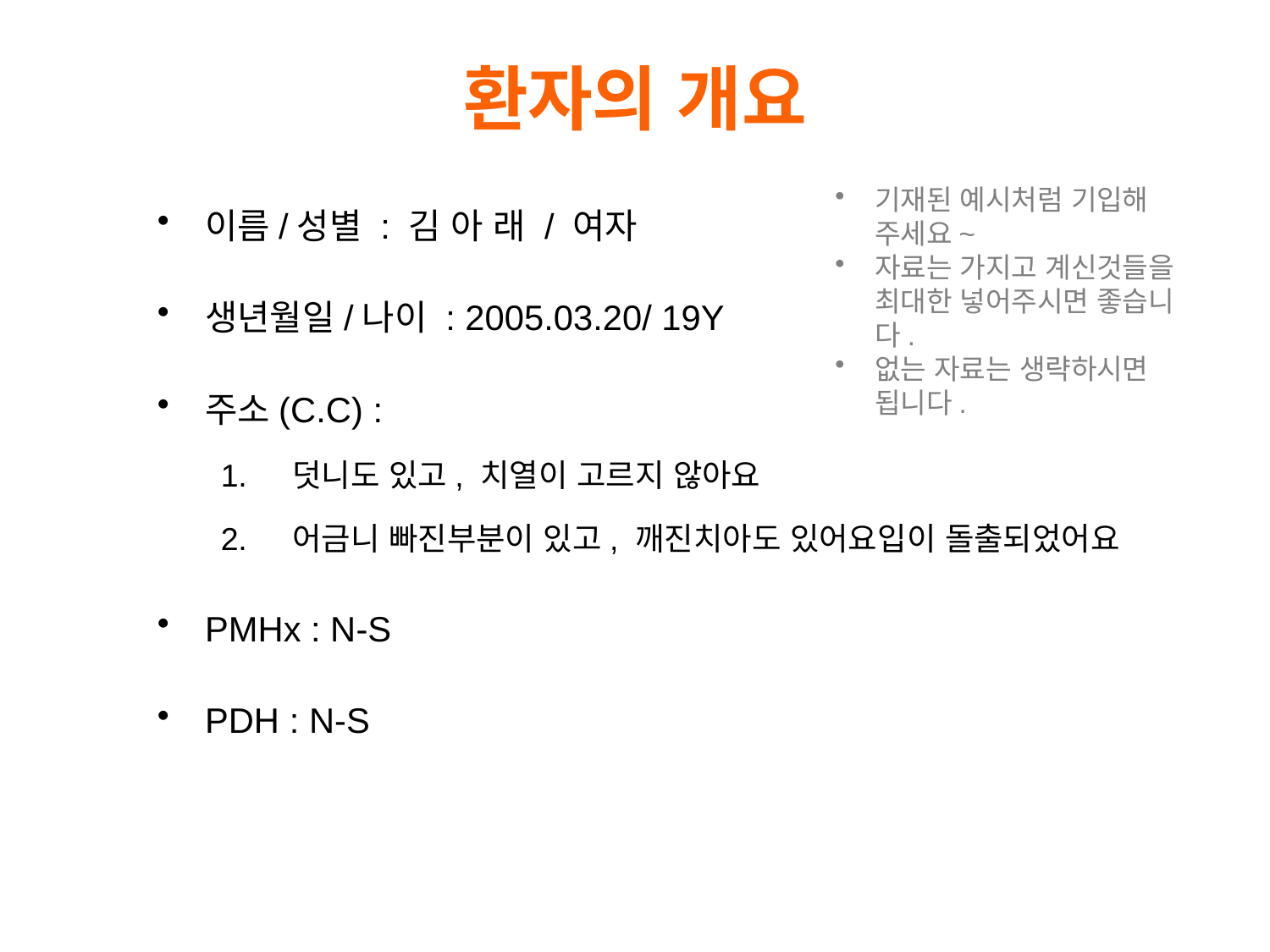

환자의 개요
기재된 예시처럼 기입해 주세요~
자료는 가지고 계신것들을 최대한 넣어주시면 좋습니다.
없는 자료는 생략하시면 됩니다.
이름/성별 : 김 아 래 / 여자

생년월일/나이 : 2005.03.20/ 19Y

주소(C.C) :
덧니도 있고, 치열이 고르지 않아요
어금니 빠진부분이 있고, 깨진치아도 있어요입이 돌출되었어요

PMHx : N-S

PDH : N-S